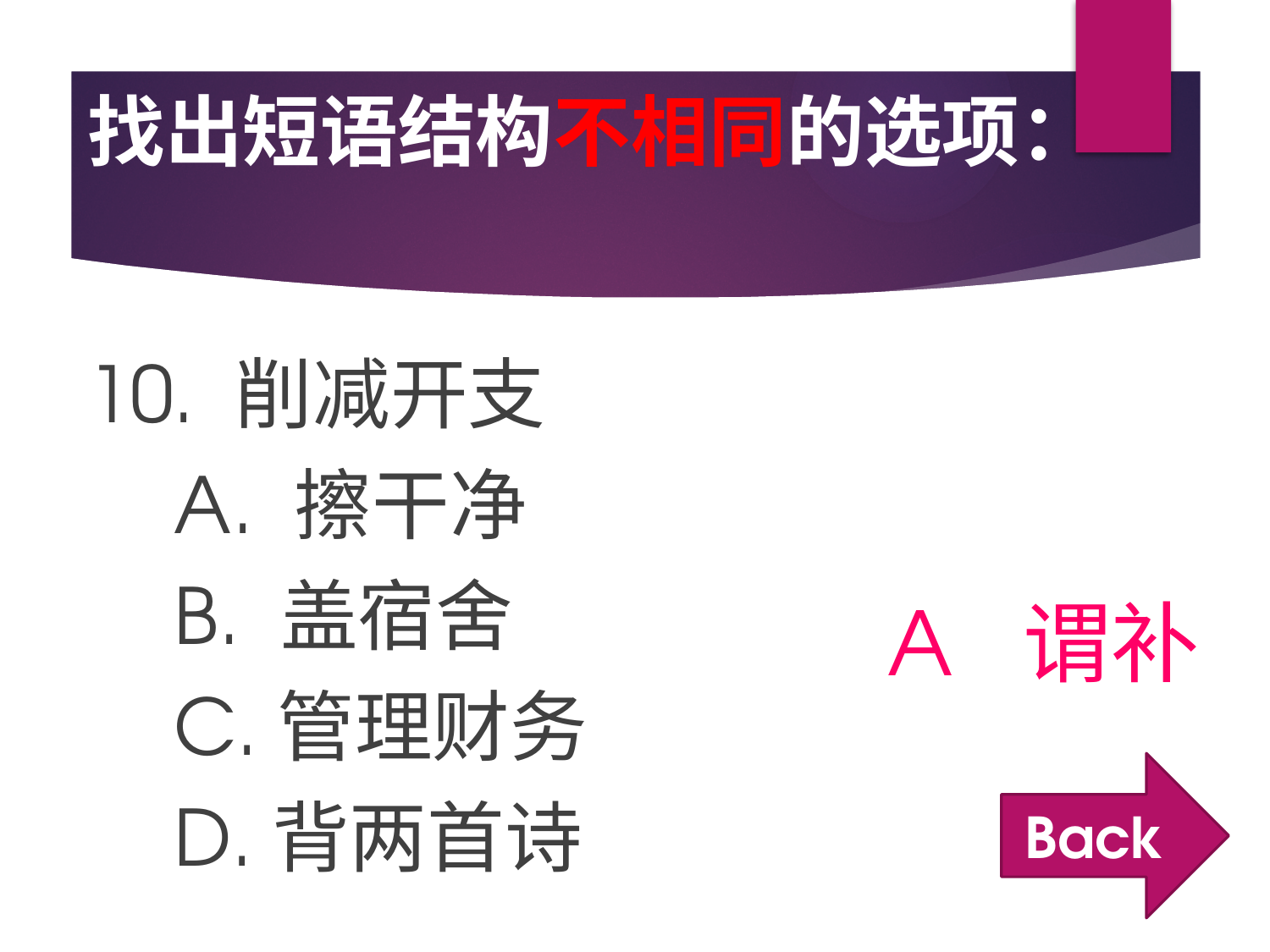

# 找出短语结构不相同的选项：
10. 削减开支
    A. 擦干净
    B. 盖宿舍
    C.管理财务
    D.背两首诗

A  谓补
Back